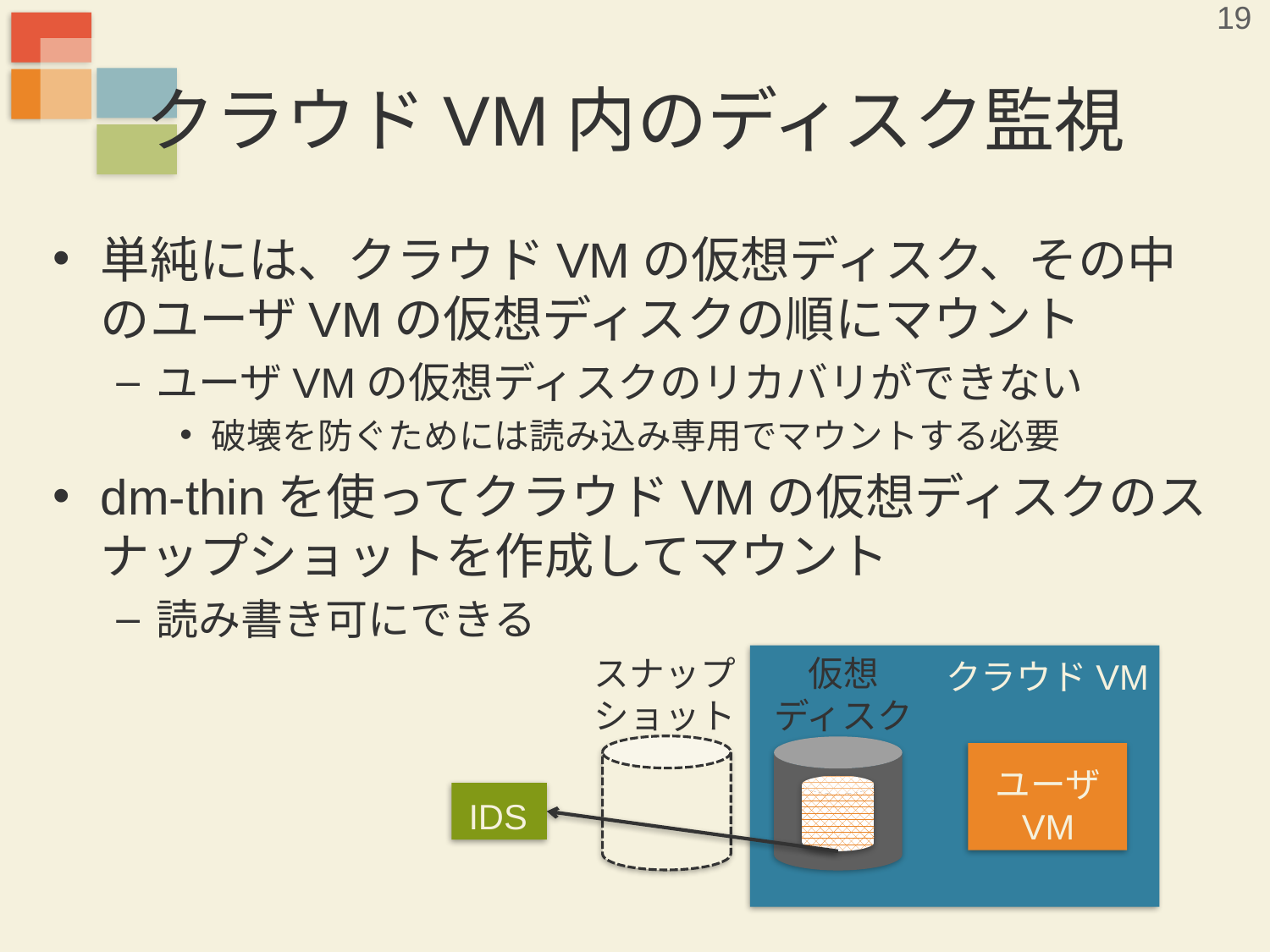

19
# クラウドVM内のディスク監視
単純には、クラウドVMの仮想ディスク、その中のユーザVMの仮想ディスクの順にマウント
ユーザVMの仮想ディスクのリカバリができない
破壊を防ぐためには読み込み専用でマウントする必要
dm-thinを使ってクラウドVMの仮想ディスクのスナップショットを作成してマウント
読み書き可にできる
スナップ
ショット
仮想
ディスク

クラウドVM

ユーザ
VM

IDS